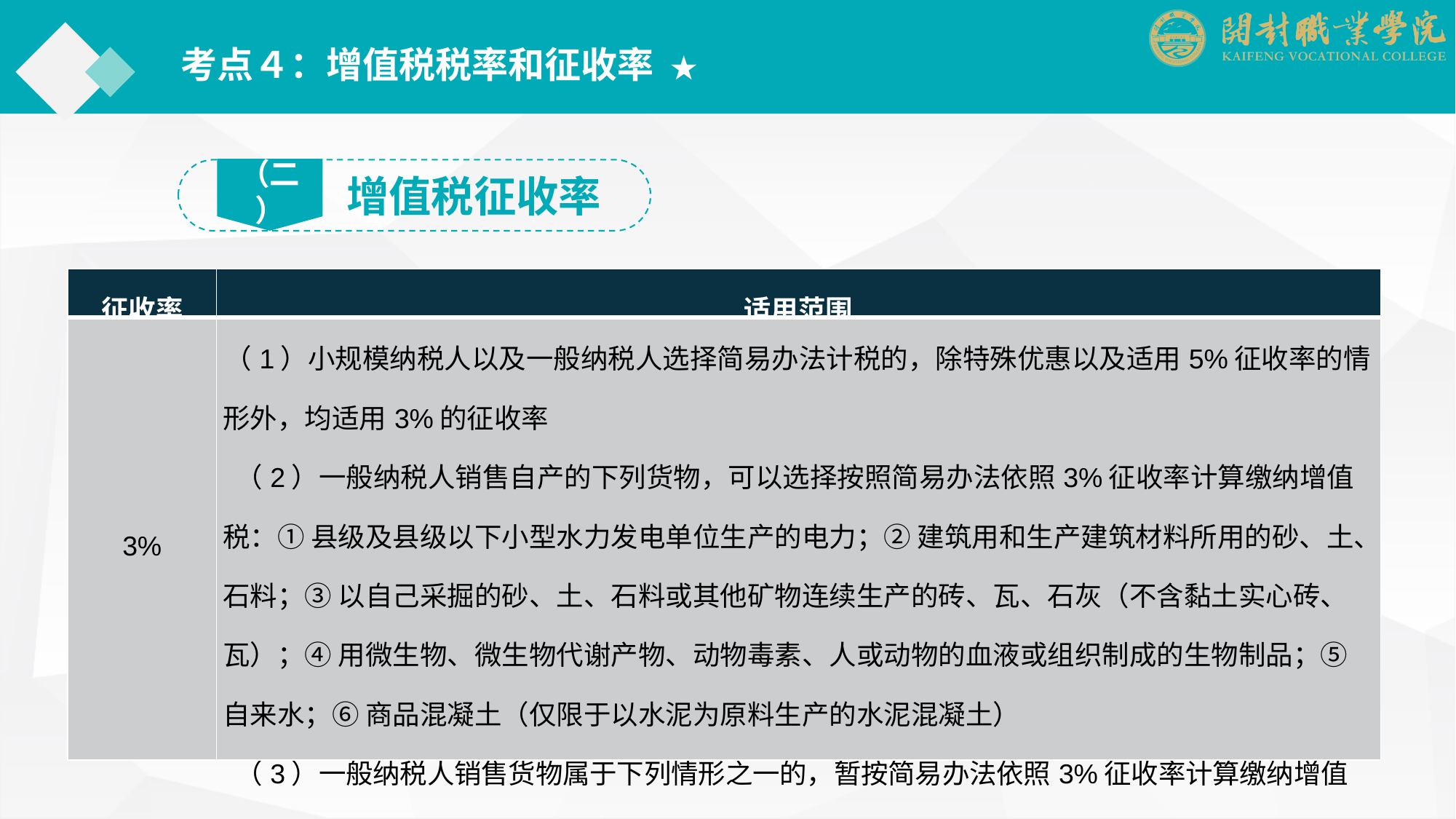

考点４：增值税税率和征收率  ★
（二）

增值税征收率
| 征收率 | 适用范围 |
| --- | --- |
| 3% | （1）小规模纳税人以及一般纳税人选择简易办法计税的，除特殊优惠以及适用5%征收率的情形外，均适用3%的征收率 （2）一般纳税人销售自产的下列货物，可以选择按照简易办法依照3%征收率计算缴纳增值税：① 县级及县级以下小型水力发电单位生产的电力；② 建筑用和生产建筑材料所用的砂、土、石料；③ 以自己采掘的砂、土、石料或其他矿物连续生产的砖、瓦、石灰（不含黏土实心砖、瓦）；④ 用微生物、微生物代谢产物、动物毒素、人或动物的血液或组织制成的生物制品；⑤ 自来水；⑥ 商品混凝土（仅限于以水泥为原料生产的水泥混凝土） （3）一般纳税人销售货物属于下列情形之一的，暂按简易办法依照3%征收率计算缴纳增值税：① 寄售商店代销寄售物品（包括居民个人寄售的物品在内）；② 典当业销售死当物品 |